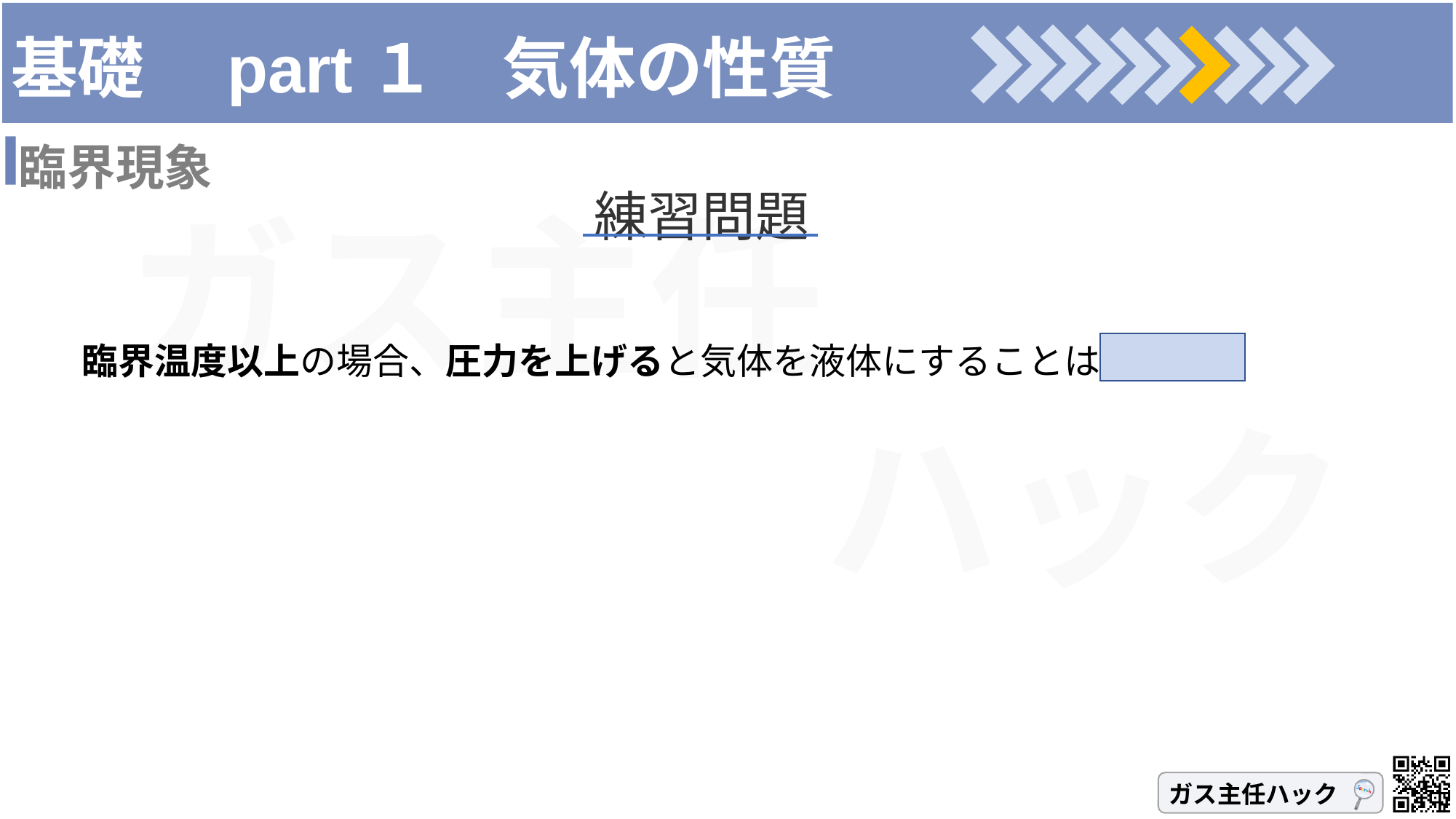

# 基礎　part１　気体の性質

臨界現象

練習問題
臨界温度以上の場合、圧力を上げると気体を液体にすることはできない